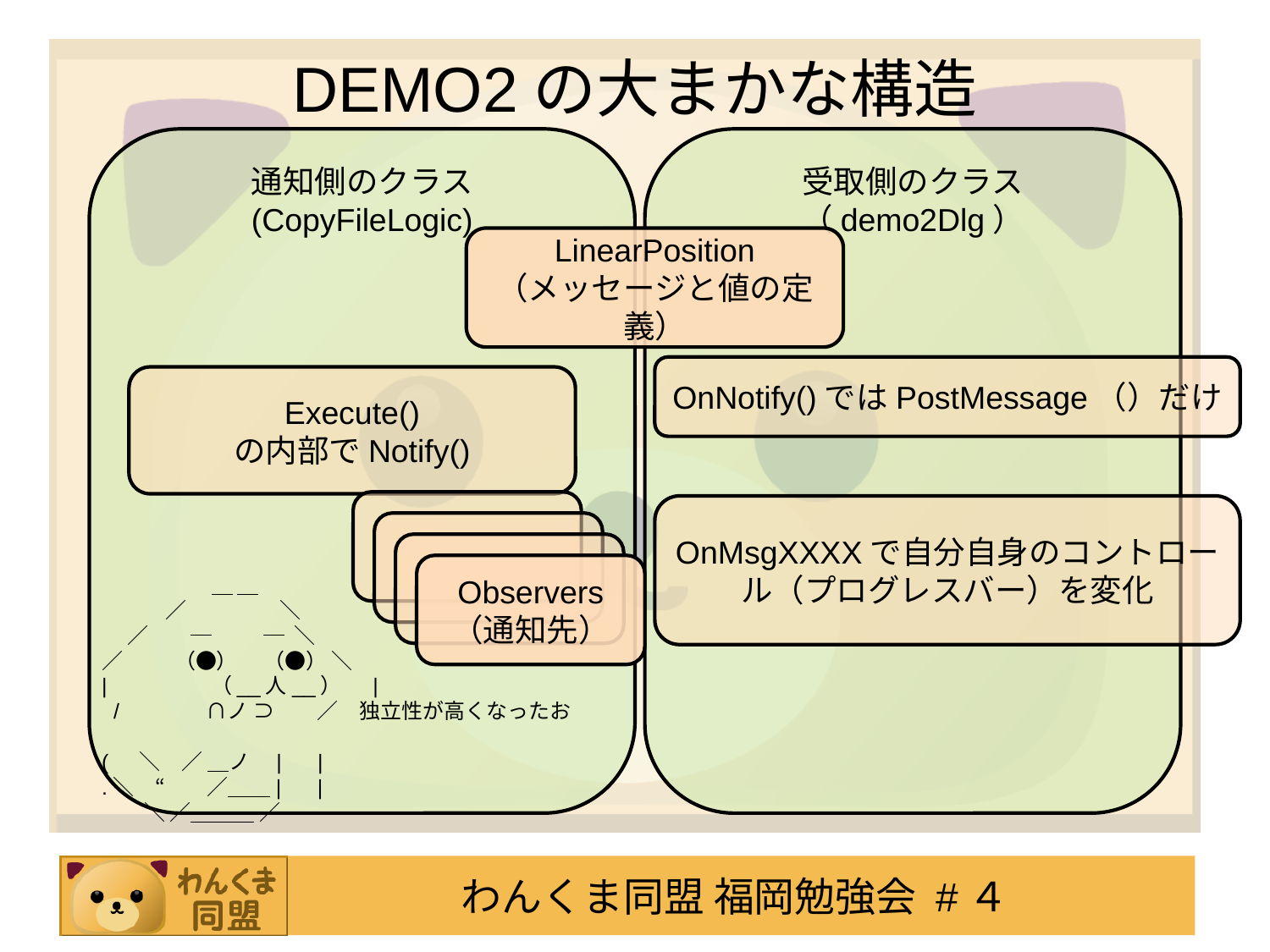

# DEMO2の大まかな構造
通知側のクラス
(CopyFileLogic)
受取側のクラス
（demo2Dlg）
LinearPosition
（メッセージと値の定義）
OnNotify()ではPostMessage（）だけ
Execute()
の内部でNotify()

OnMsgXXXXで自分自身のコントロール（プログレスバー）を変化

Observers
（通知先）
　　　　 　＿ ＿
　　　／　　 　 　＼
　 ／　　─　 　 ─  ＼
／ 　　 （●） 　（●） ＼
|　 　　 　 （__人__）　 |
  /　 　 　  ∩ノ ⊃　　／　独立性が高くなったお
(　 ＼　／ ＿ノ　|　 |
.＼　“　　／＿＿|　 |
　　＼ ／＿＿＿ ／